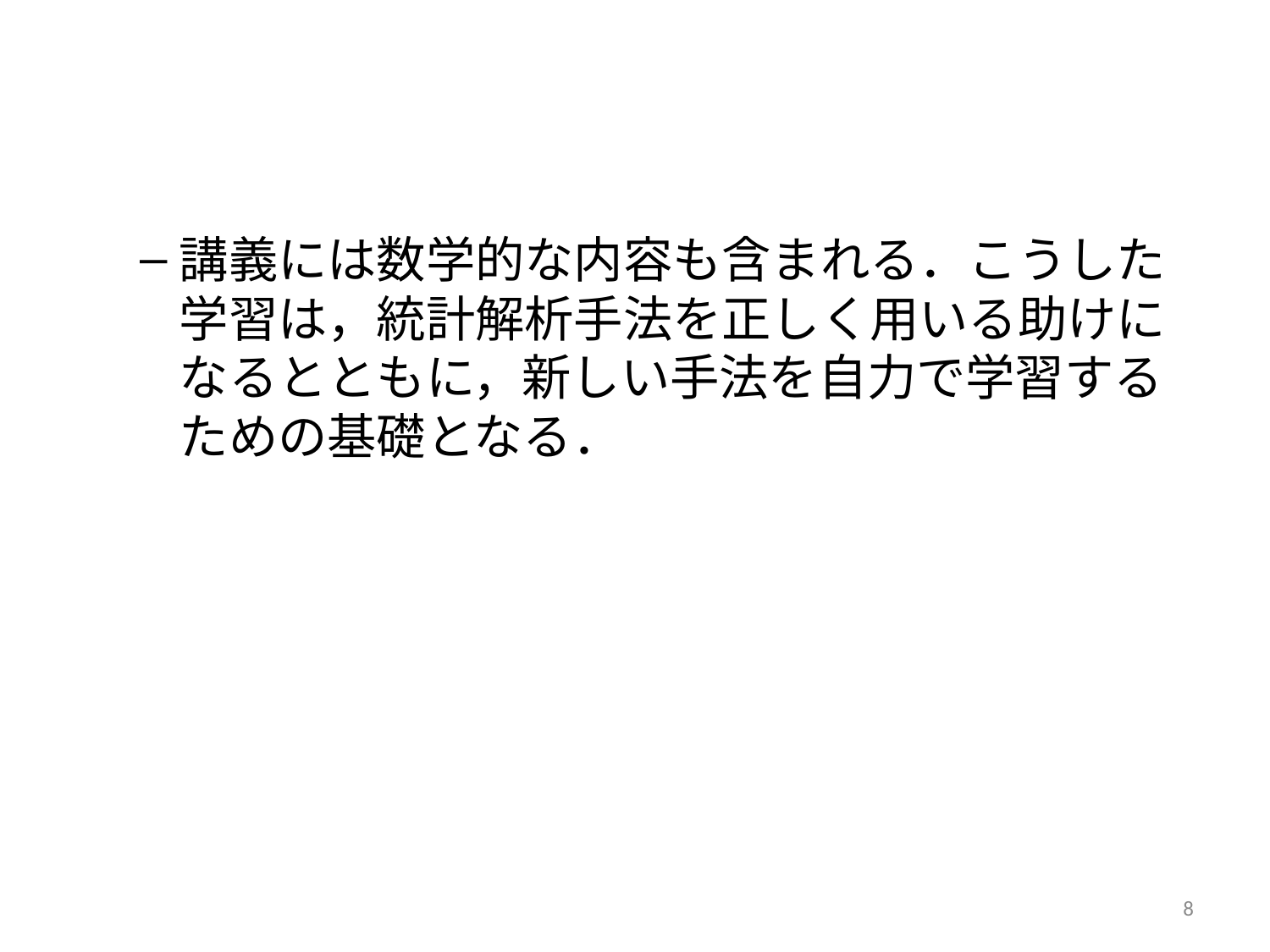

#
講義には数学的な内容も含まれる．こうした学習は，統計解析手法を正しく用いる助けになるとともに，新しい手法を自力で学習するための基礎となる．
8